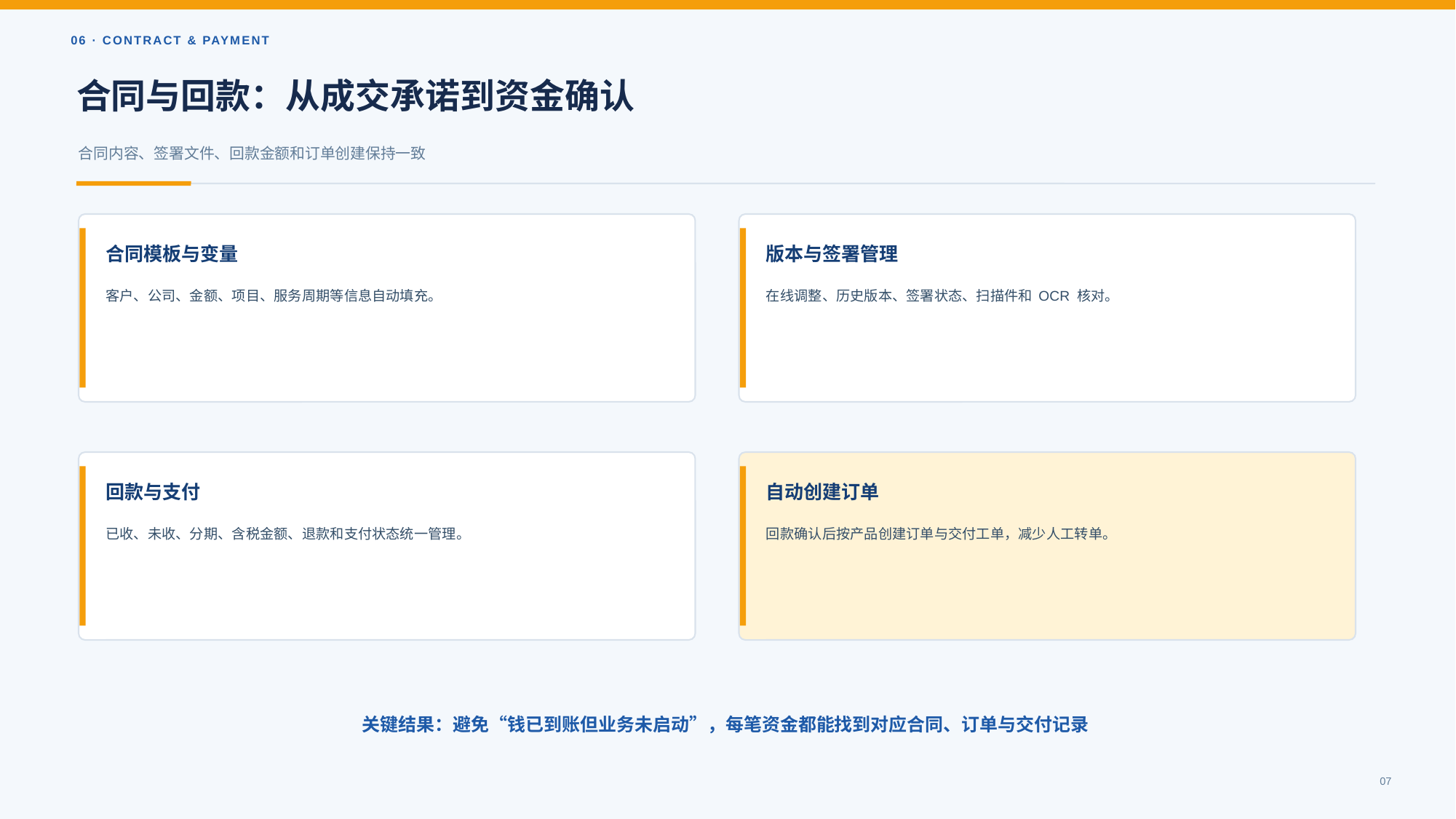

06 · CONTRACT & PAYMENT
合同与回款：从成交承诺到资金确认
合同内容、签署文件、回款金额和订单创建保持一致

合同模板与变量
版本与签署管理
客户、公司、金额、项目、服务周期等信息自动填充。
在线调整、历史版本、签署状态、扫描件和 OCR 核对。

回款与支付
自动创建订单
已收、未收、分期、含税金额、退款和支付状态统一管理。
回款确认后按产品创建订单与交付工单，减少人工转单。
关键结果：避免“钱已到账但业务未启动”，每笔资金都能找到对应合同、订单与交付记录
07